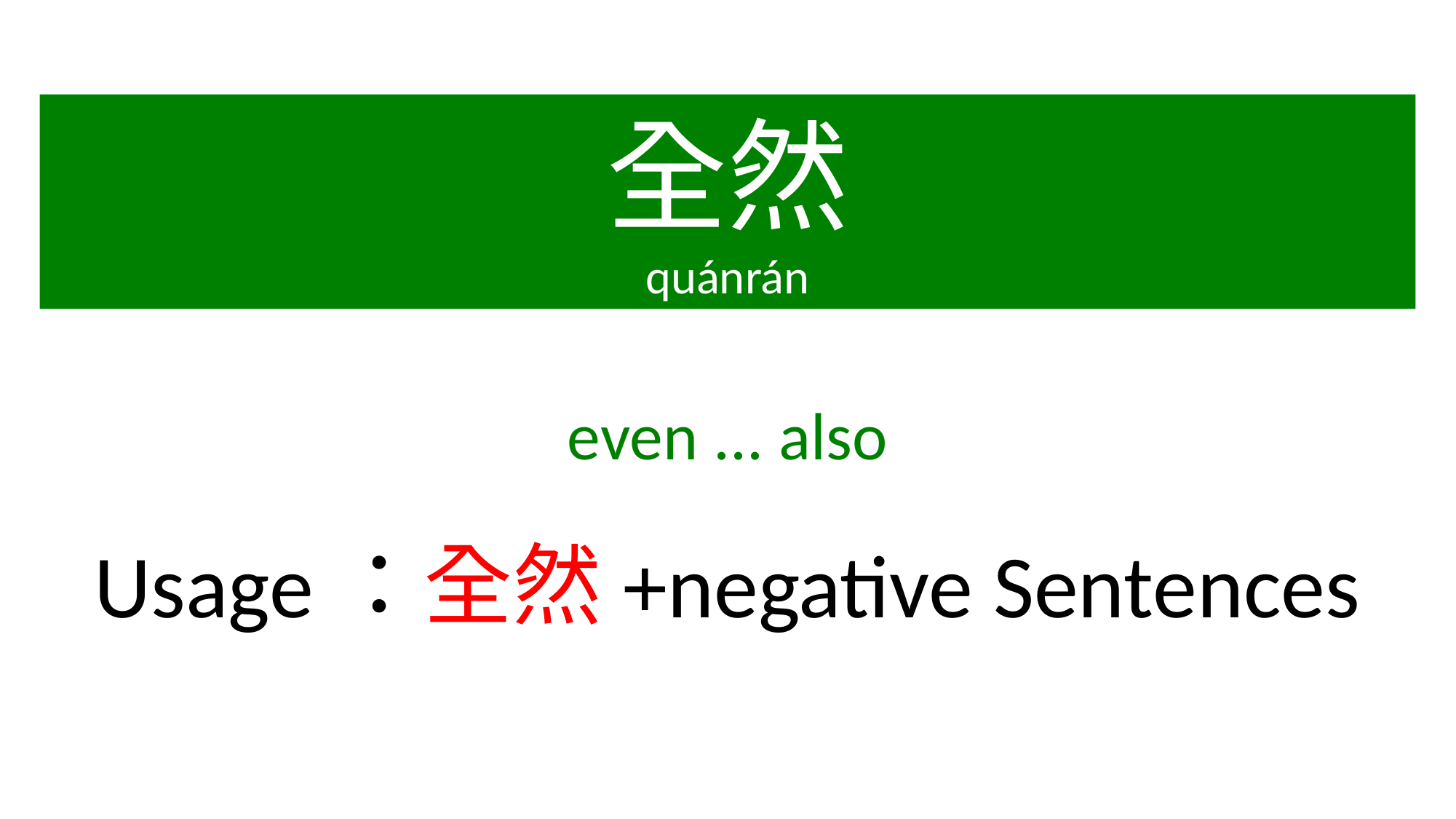

全然
quánrán
even ... also
Usage：全然+negative Sentences